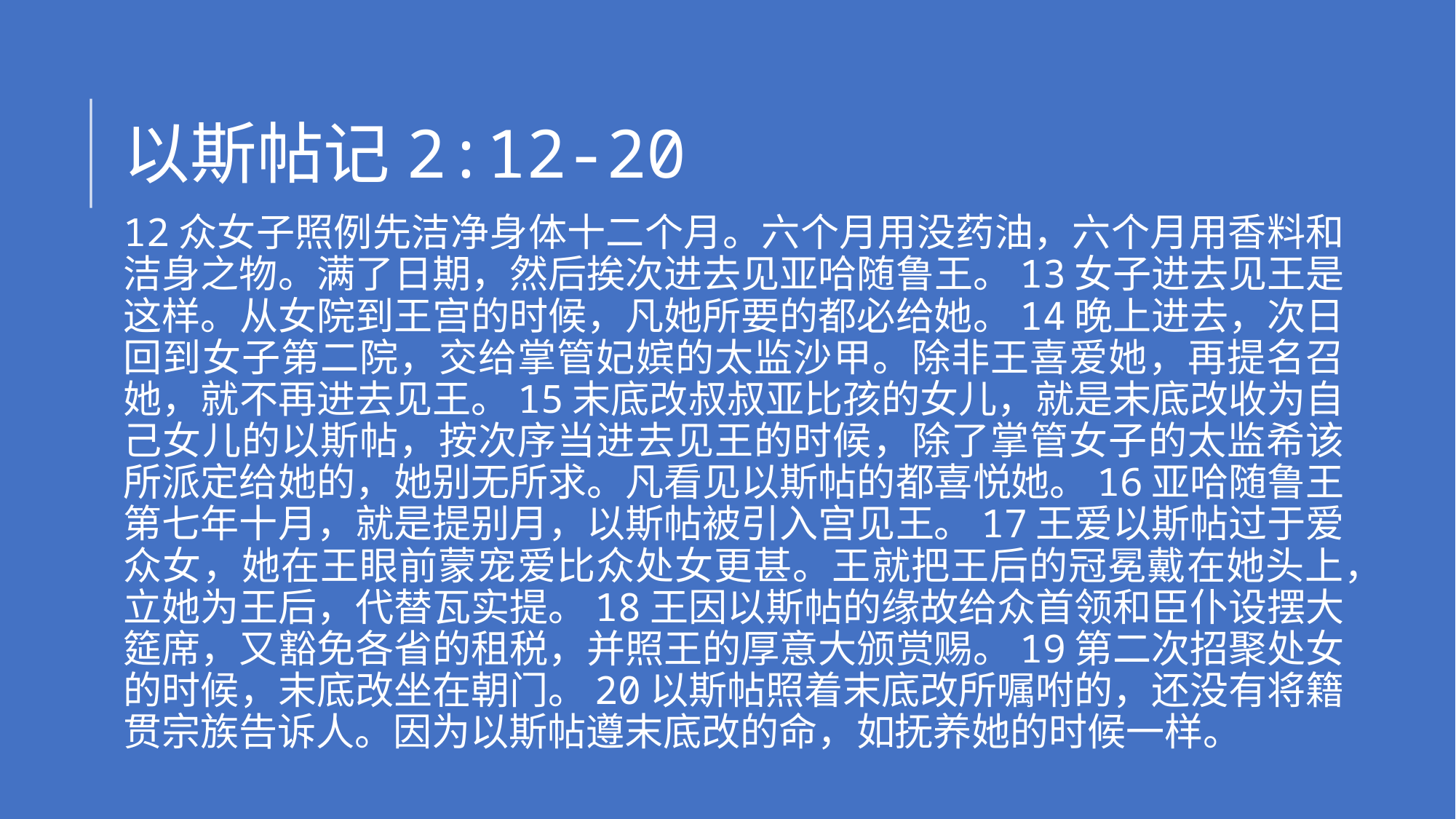

# 以斯帖记2:12-20
12众女子照例先洁净身体十二个月。六个月用没药油，六个月用香料和洁身之物。满了日期，然后挨次进去见亚哈随鲁王。13女子进去见王是这样。从女院到王宫的时候，凡她所要的都必给她。14晚上进去，次日回到女子第二院，交给掌管妃嫔的太监沙甲。除非王喜爱她，再提名召她，就不再进去见王。15末底改叔叔亚比孩的女儿，就是末底改收为自己女儿的以斯帖，按次序当进去见王的时候，除了掌管女子的太监希该所派定给她的，她别无所求。凡看见以斯帖的都喜悦她。16亚哈随鲁王第七年十月，就是提别月，以斯帖被引入宫见王。17王爱以斯帖过于爱众女，她在王眼前蒙宠爱比众处女更甚。王就把王后的冠冕戴在她头上，立她为王后，代替瓦实提。18王因以斯帖的缘故给众首领和臣仆设摆大筵席，又豁免各省的租税，并照王的厚意大颁赏赐。19第二次招聚处女的时候，末底改坐在朝门。20以斯帖照着末底改所嘱咐的，还没有将籍贯宗族告诉人。因为以斯帖遵末底改的命，如抚养她的时候一样。